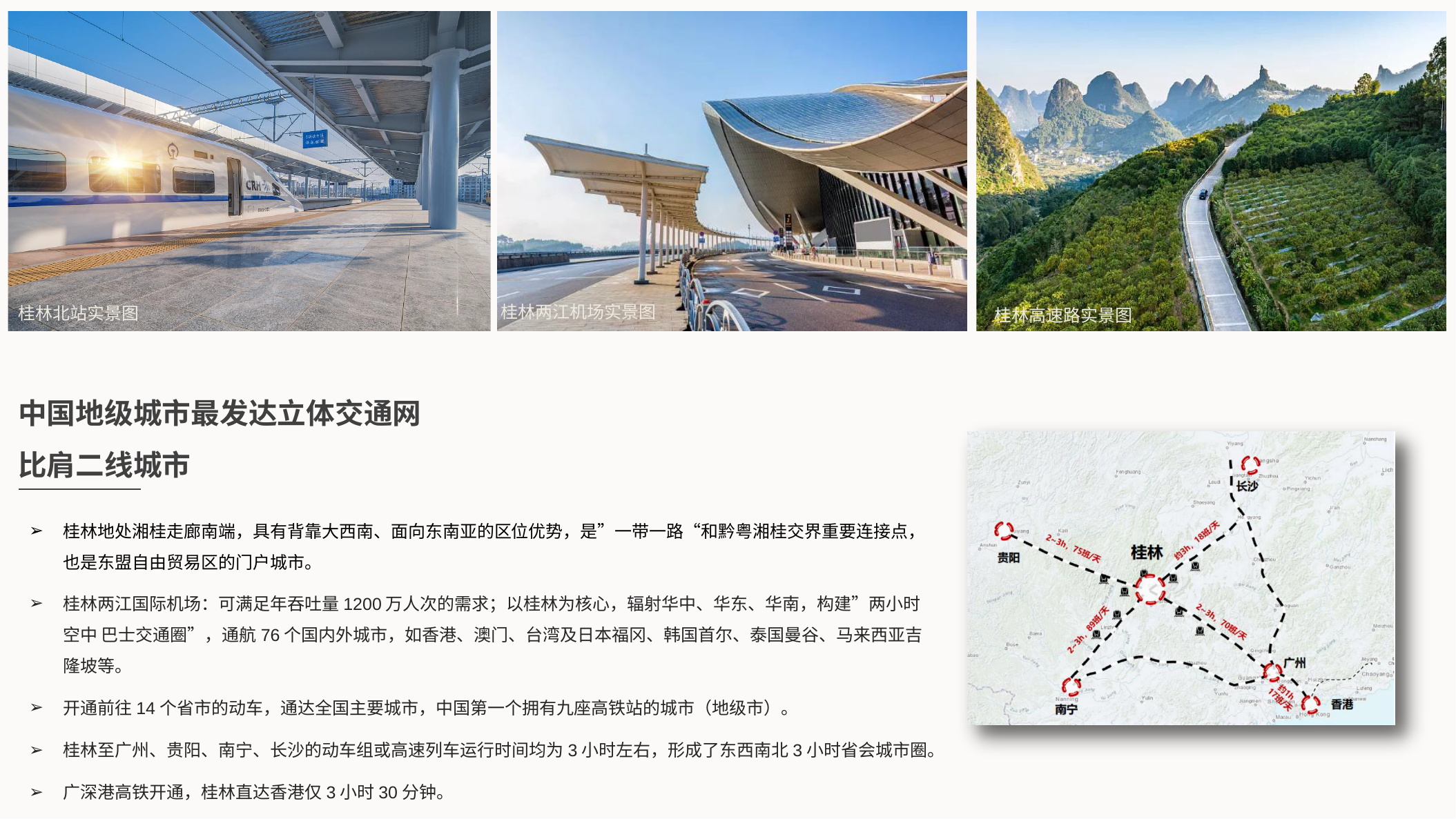

桂林两江机场实景图
桂林北站实景图
桂林高速路实景图
中国地级城市最发达立体交通网 比肩二线城市

桂林地处湘桂走廊南端，具有背靠大西南、面向东南亚的区位优势，是”一带一路“和黔粤湘桂交界重要连接点， 也是东盟自由贸易区的门户城市。
桂林两江国际机场：可满足年吞吐量1200万人次的需求；以桂林为核心，辐射华中、华东、华南，构建”两小时空中 巴士交通圈”，通航76个国内外城市，如香港、澳门、台湾及日本福冈、韩国首尔、泰国曼谷、马来西亚吉隆坡等。

开通前往14个省市的动车，通达全国主要城市，中国第一个拥有九座高铁站的城市（地级市）。

桂林至广州、贵阳、南宁、长沙的动车组或高速列车运行时间均为3小时左右，形成了东西南北3小时省会城市圈。

广深港高铁开通，桂林直达香港仅3小时30分钟。